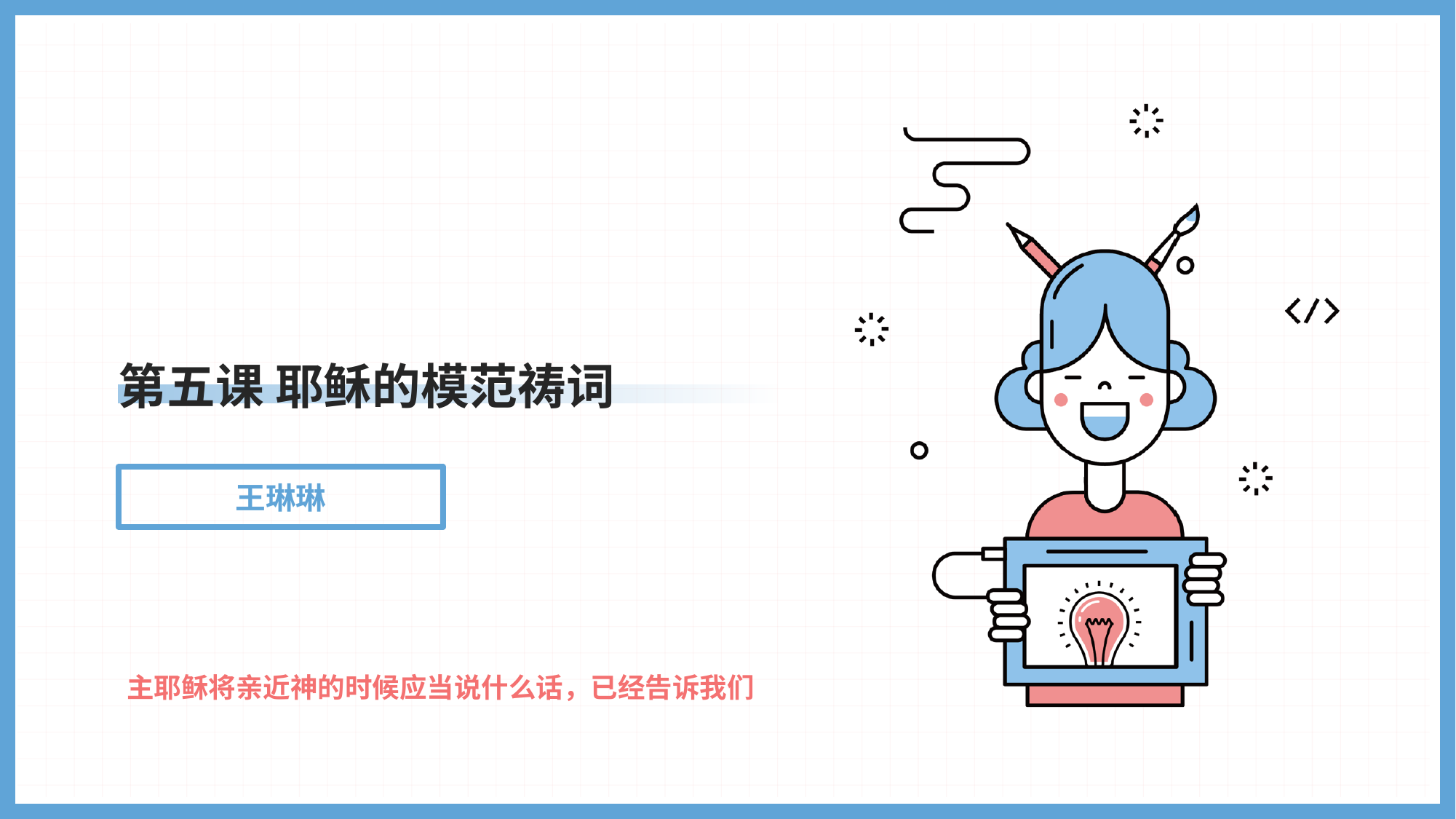

# 第五课 耶稣的模范祷词
王琳琳
主耶稣将亲近神的时候应当说什么话，已经告诉我们